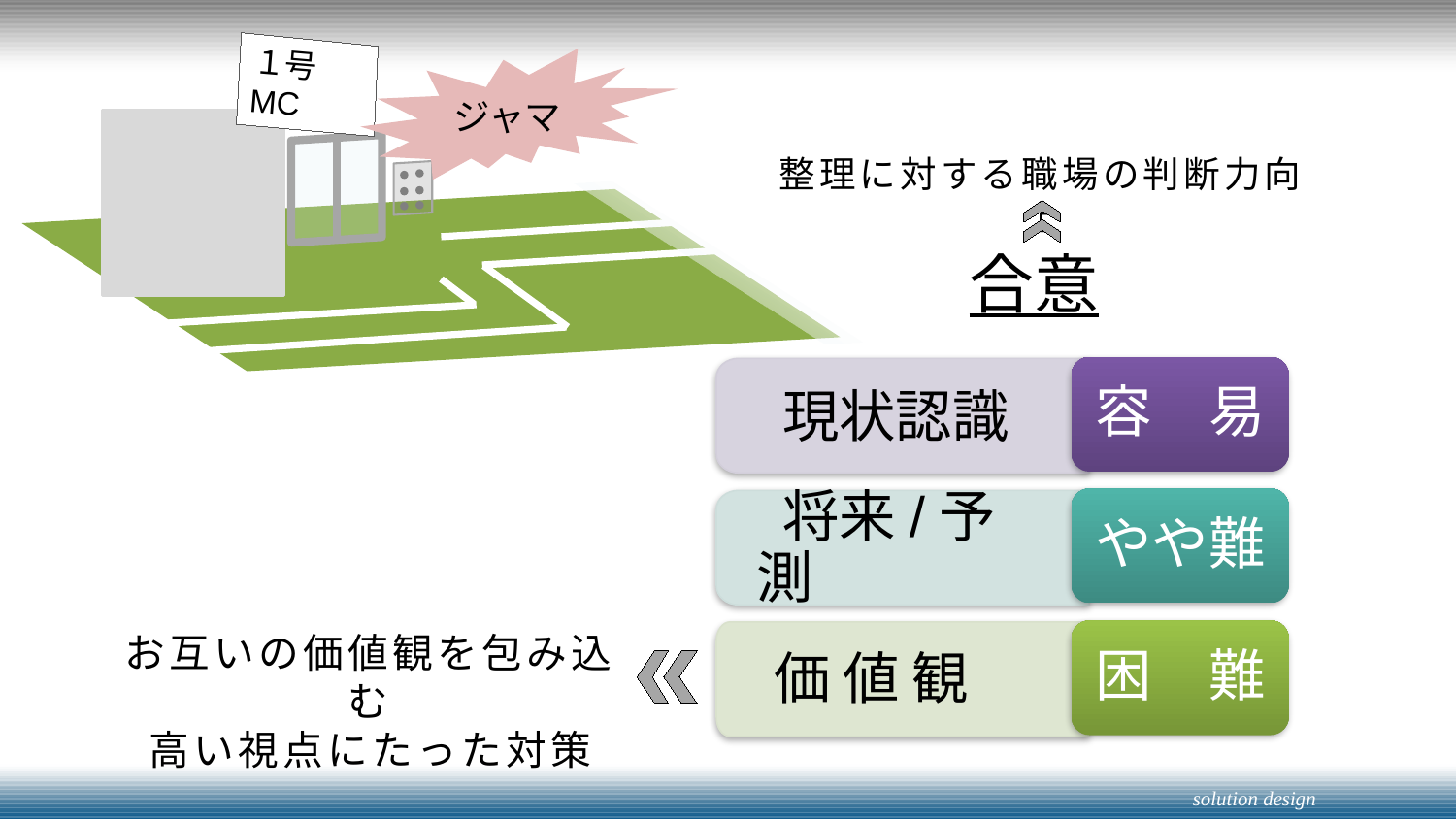

１号MC
ジャマ

整理に対する職場の判断力向上

合意
容　易
 現状認識

やや難
 将来/予測
お互いの価値観を包み込む
高い視点にたった対策

困　難
価 値 観